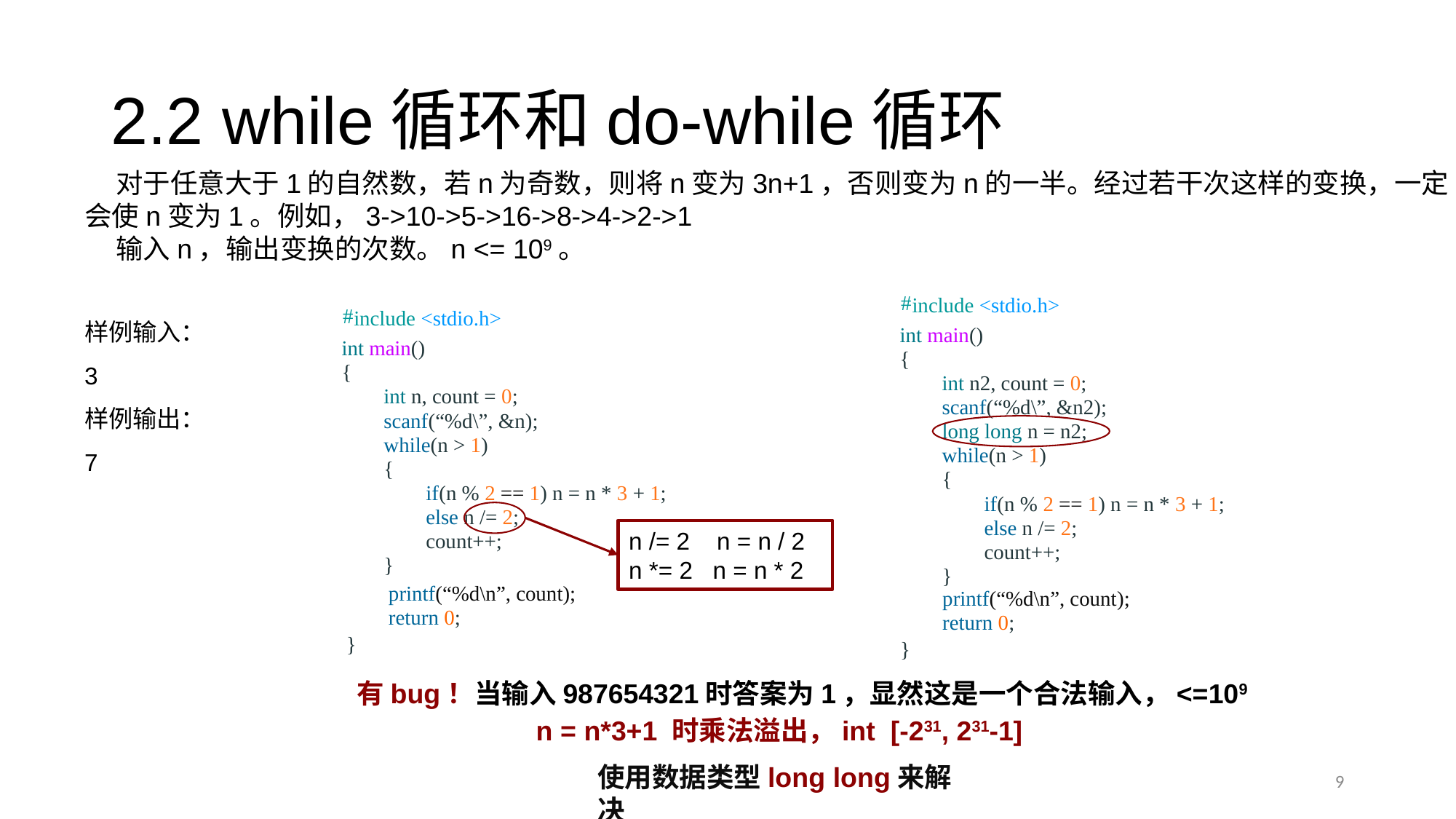

# 2.2 while循环和do-while循环
    对于任意大于1的自然数，若n为奇数，则将n变为3n+1，否则变为n的一半。经过若干次这样的变换，一定会使n变为1。例如，3->10->5->16->8->4->2->1
    输入n，输出变换的次数。n <= 109。
include <stdio.h>
#
int main()
{
        int n2, count = 0;
        scanf(“%d\”, &n2);
        long long n = n2;
        while(n > 1)
        {
                if(n % 2 == 1) n = n * 3 + 1;
                else n /= 2;
                count++;
        }
        printf(“%d\n”, count);
        return 0;
}
样例输入：
3
样例输出：
7
include <stdio.h>
#
int main()
{
        int n, count = 0;
        scanf(“%d\”, &n);
        while(n > 1)
        {
                if(n % 2 == 1) n = n * 3 + 1;
                else n /= 2;
                count++;
        }
        printf(“%d\n”, count);
        return 0;
}

n /= 2    n = n / 2
n *= 2   n = n * 2
有bug！当输入987654321时答案为1，显然这是一个合法输入，<=109
n = n*3+1 时乘法溢出，int  [-231, 231-1]
使用数据类型long long来解决
9